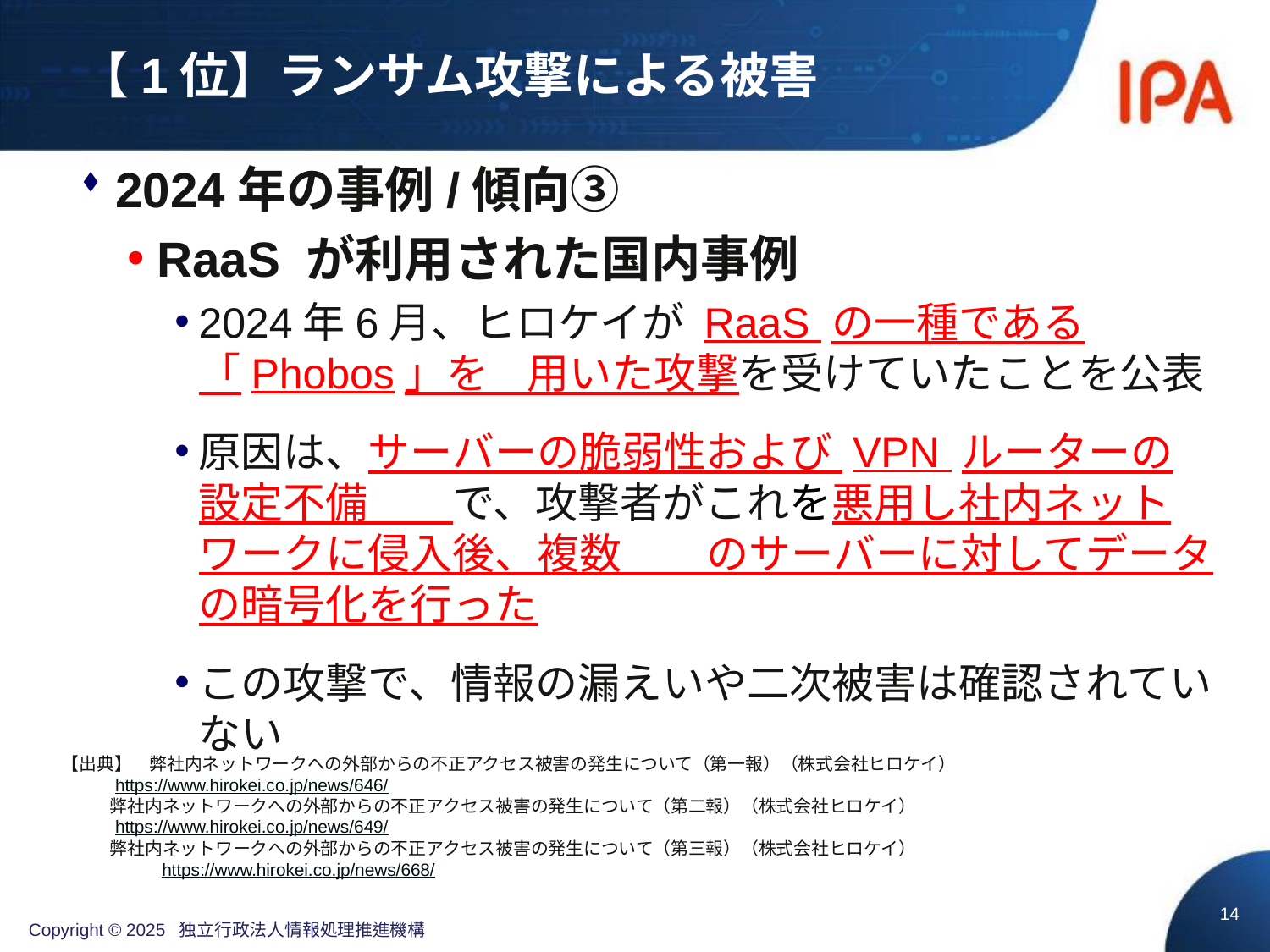

# 【1位】ランサム攻撃による被害
2024年の事例/傾向③
RaaS が利用された国内事例
2024年6月、ヒロケイが RaaS の一種である「Phobos」を    用いた攻撃を受けていたことを公表

原因は、サーバーの脆弱性および VPN ルーターの設定不備　　で、攻撃者がこれを悪用し社内ネットワークに侵入後、複数　　のサーバーに対してデータの暗号化を行った

この攻撃で、情報の漏えいや二次被害は確認されていない
【出典】　弊社内ネットワークへの外部からの不正アクセス被害の発生について（第一報）（株式会社ヒロケイ）
           https://www.hirokei.co.jp/news/646/
           弊社内ネットワークへの外部からの不正アクセス被害の発生について（第二報）（株式会社ヒロケイ）
           https://www.hirokei.co.jp/news/649/
           弊社内ネットワークへの外部からの不正アクセス被害の発生について（第三報）（株式会社ヒロケイ）
 　　　　　https://www.hirokei.co.jp/news/668/
14
Copyright © 2025  独立行政法人情報処理推進機構